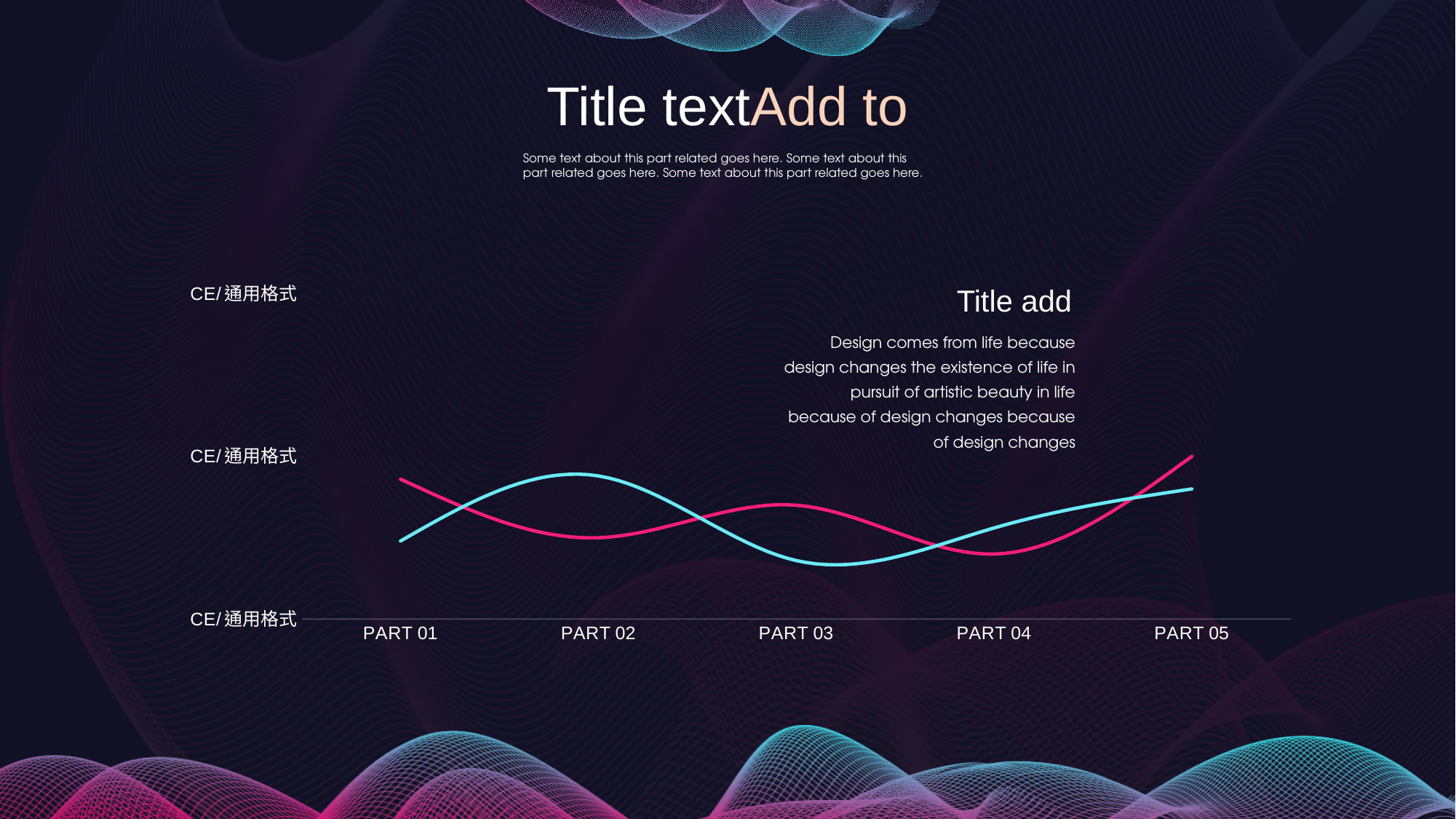

Title textAdd to
Some text about this part related goes here. Some text about this part related goes here. Some text about this part related goes here.

### Chart

| Category | 系列 1 | 系列 2 |
|---|---|---|
| PART 01 | 4.3 | 2.4 |
| PART 02 | 2.5 | 4.4 |
| PART 03 | 3.5 | 1.8 |
| PART 04 | 2.0 | 2.8 |
| PART 05 | 5.0 | 4.0 |
Title add
Design comes from life because design changes the existence of life in pursuit of artistic beauty in life because of design changes because of design changes